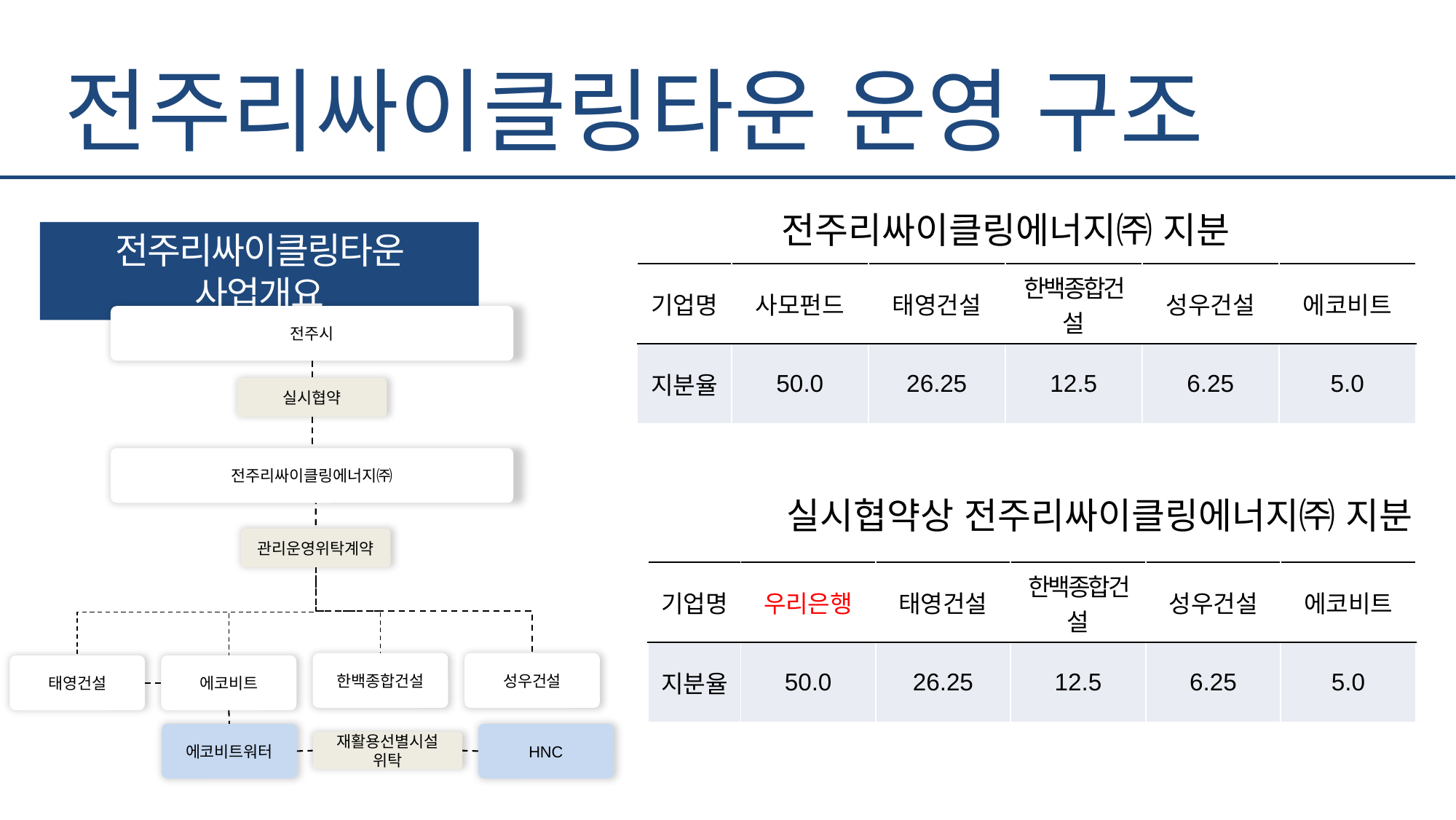

전주리싸이클링타운 운영 구조

전주리싸이클링에너지㈜ 지분
전주리싸이클링타운 사업개요

| 기업명 | 사모펀드 | 태영건설 | 한백종합건설 | 성우건설 | 에코비트 |
| --- | --- | --- | --- | --- | --- |
| 지분율 | 50.0 | 26.25 | 12.5 | 6.25 | 5.0 |
전주시
실시협약
전주리싸이클링에너지㈜
관리운영위탁계약
성우건설
한백종합건설
에코비트
태영건설
에코비트워터
HNC
재활용선별시설 위탁
실시협약상 전주리싸이클링에너지㈜ 지분
| 기업명 | 우리은행 | 태영건설 | 한백종합건설 | 성우건설 | 에코비트 |
| --- | --- | --- | --- | --- | --- |
| 지분율 | 50.0 | 26.25 | 12.5 | 6.25 | 5.0 |
6